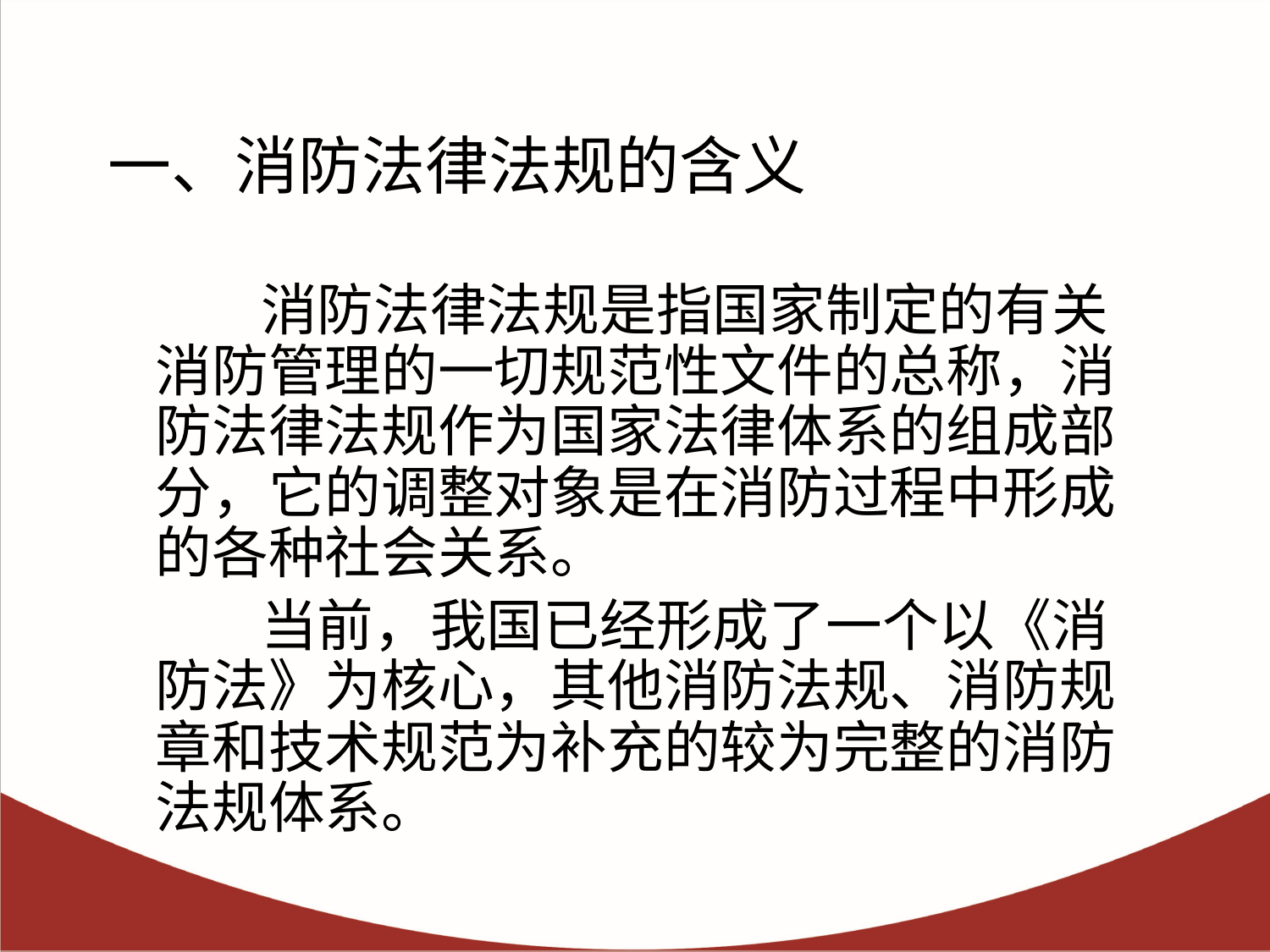

# 一、消防法律法规的含义
           消防法律法规是指国家制定的有关消防管理的一切规范性文件的总称，消防法律法规作为国家法律体系的组成部分，它的调整对象是在消防过程中形成的各种社会关系。
           当前，我国已经形成了一个以《消防法》为核心，其他消防法规、消防规章和技术规范为补充的较为完整的消防法规体系。